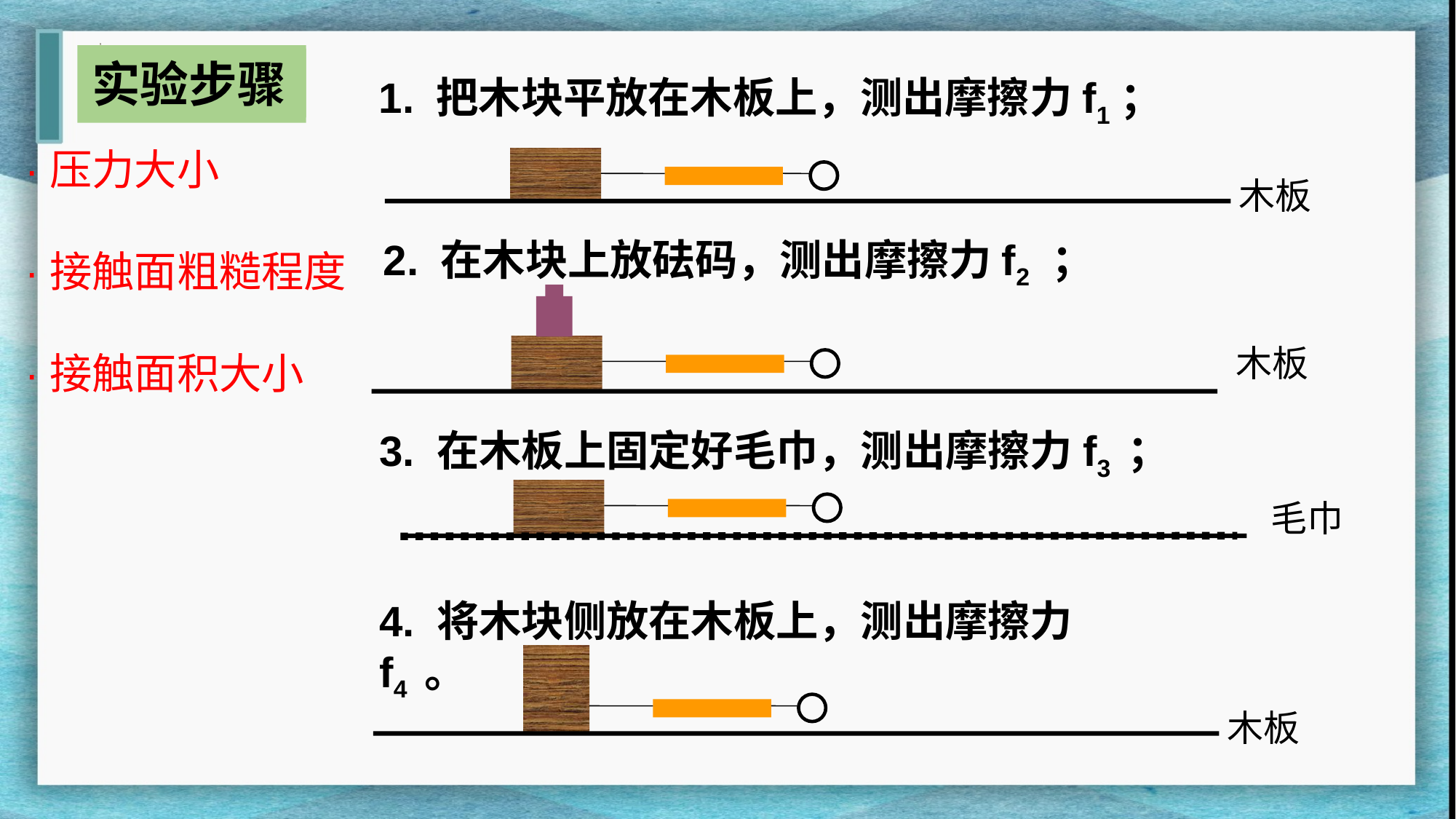

实验步骤
1. 把木块平放在木板上，测出摩擦力f1；
·压力大小

·接触面粗糙程度

·接触面积大小

木板

2. 在木块上放砝码，测出摩擦力f2 ；

木板

3. 在木板上固定好毛巾，测出摩擦力f3 ；

毛巾

4. 将木块侧放在木板上，测出摩擦力f4 。

木板